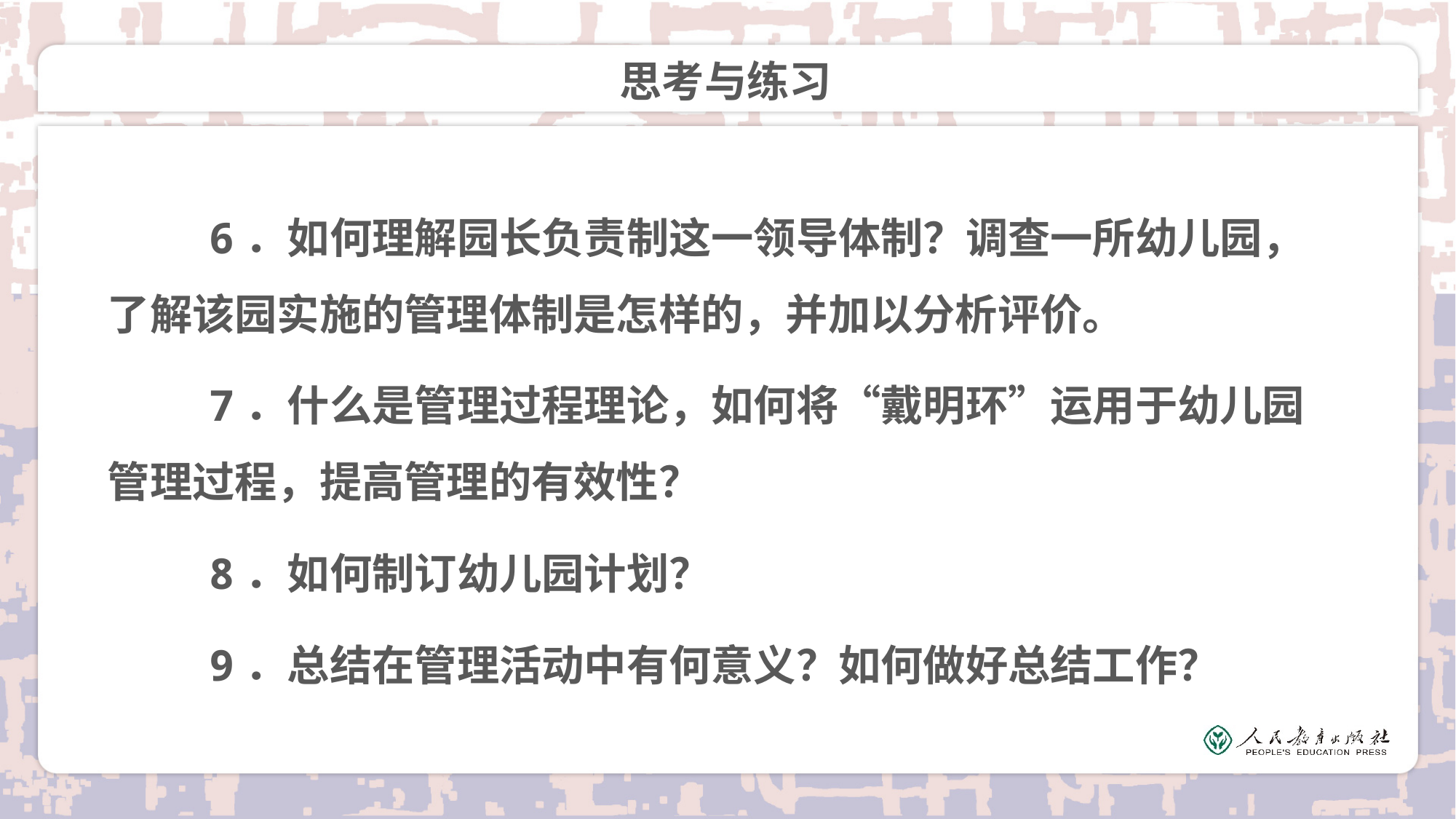

# 思考与练习
    6．如何理解园长负责制这一领导体制？调查一所幼儿园，了解该园实施的管理体制是怎样的，并加以分析评价。
    7．什么是管理过程理论，如何将“戴明环”运用于幼儿园管理过程，提高管理的有效性？
    8．如何制订幼儿园计划？
    9．总结在管理活动中有何意义？如何做好总结工作？